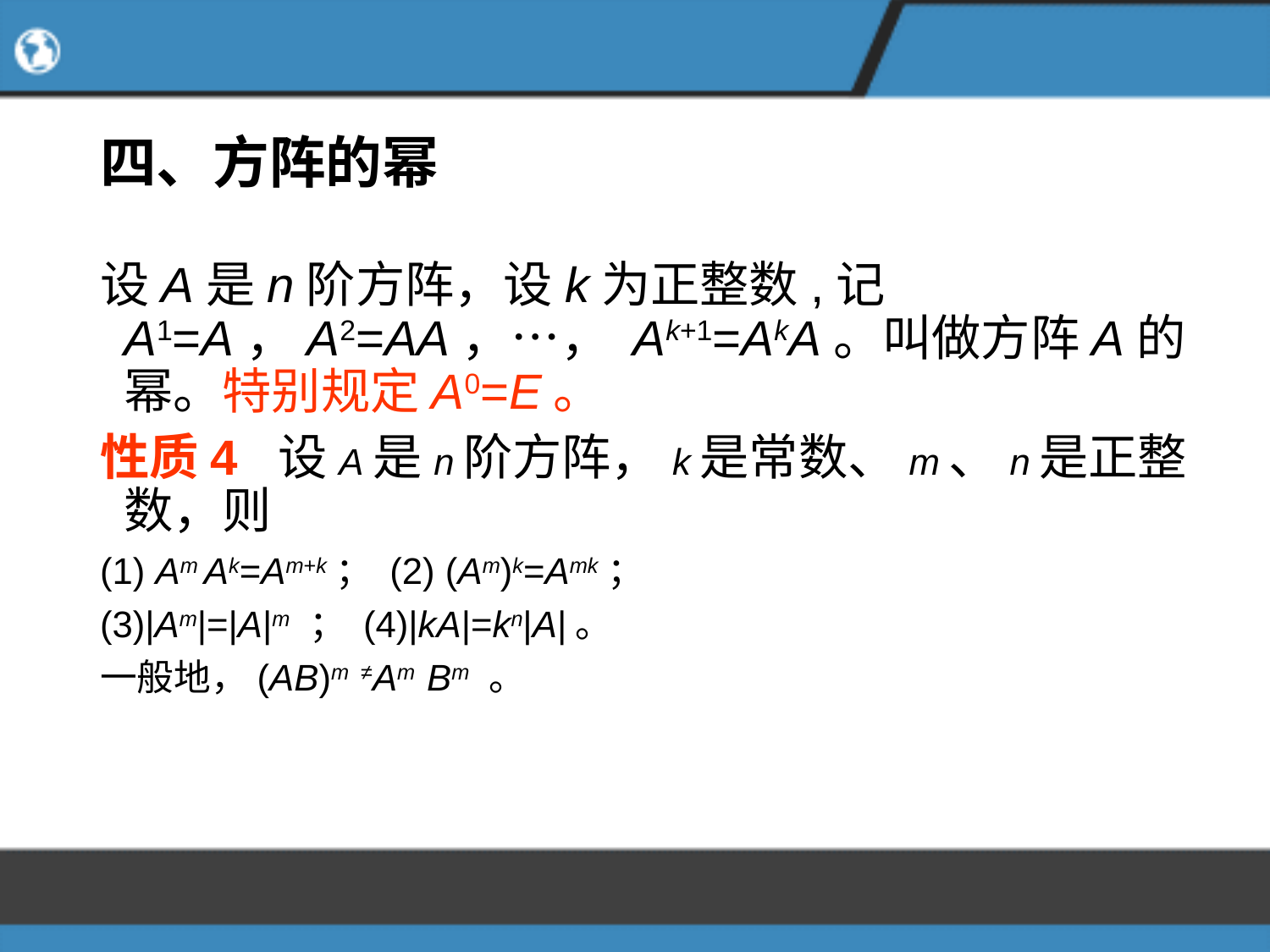

# 四、方阵的幂
设A是n阶方阵，设k为正整数,记A1=A，A2=AA，…， Ak+1=AkA。叫做方阵A的幂。特别规定A0=E。
性质4   设A是n阶方阵，k是常数、m、n是正整数，则
(1) Am Ak=Am+k； (2) (Am)k=Amk；
(3)|Am|=|A|m ； (4)|kA|=kn|A|。
一般地，(AB)m  ≠Am  Bm 。